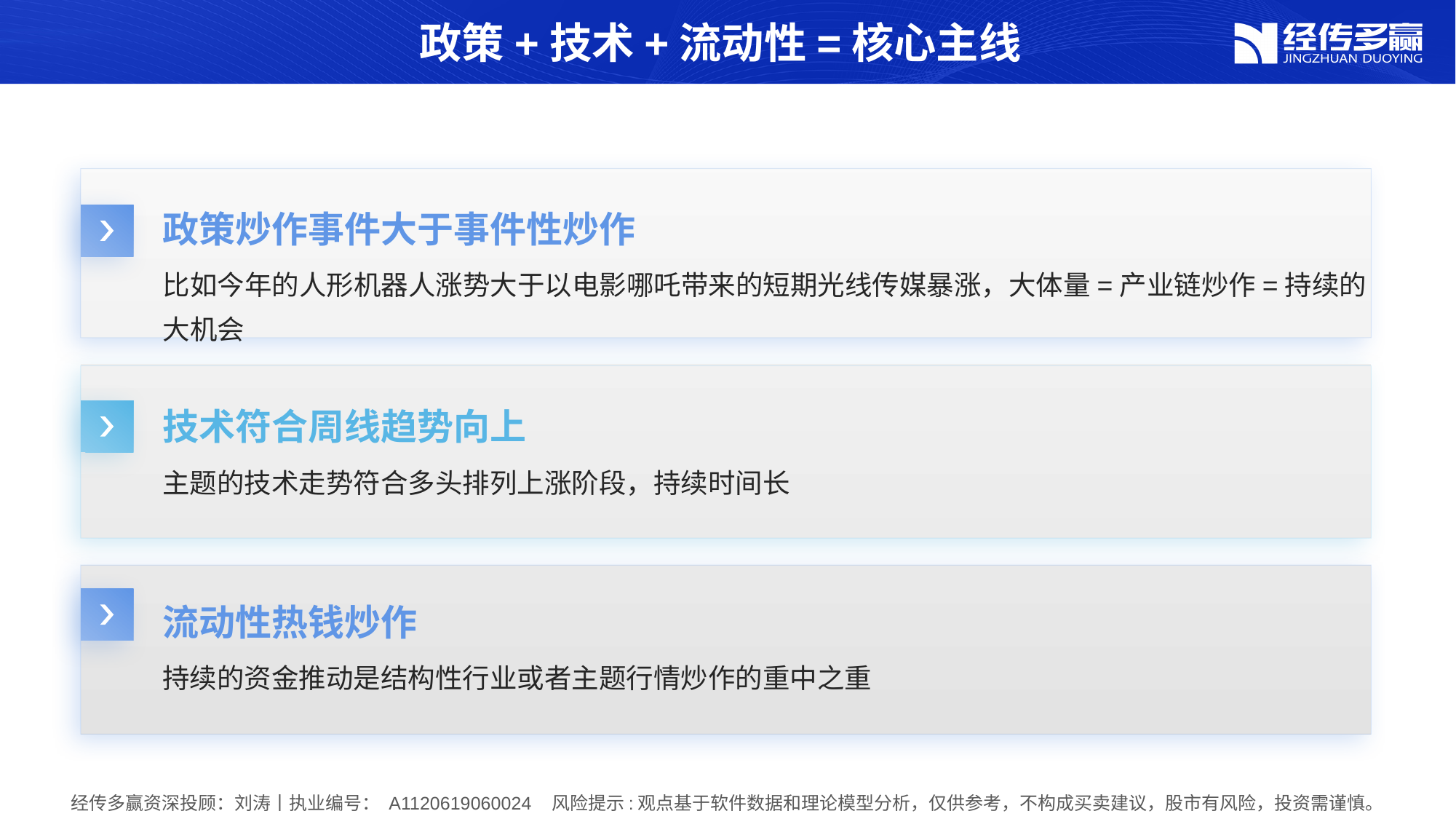

政策+技术+流动性=核心主线

政策炒作事件大于事件性炒作

比如今年的人形机器人涨势大于以电影哪吒带来的短期光线传媒暴涨，大体量=产业链炒作=持续的大机会

技术符合周线趋势向上

主题的技术走势符合多头排列上涨阶段，持续时间长

流动性热钱炒作

持续的资金推动是结构性行业或者主题行情炒作的重中之重